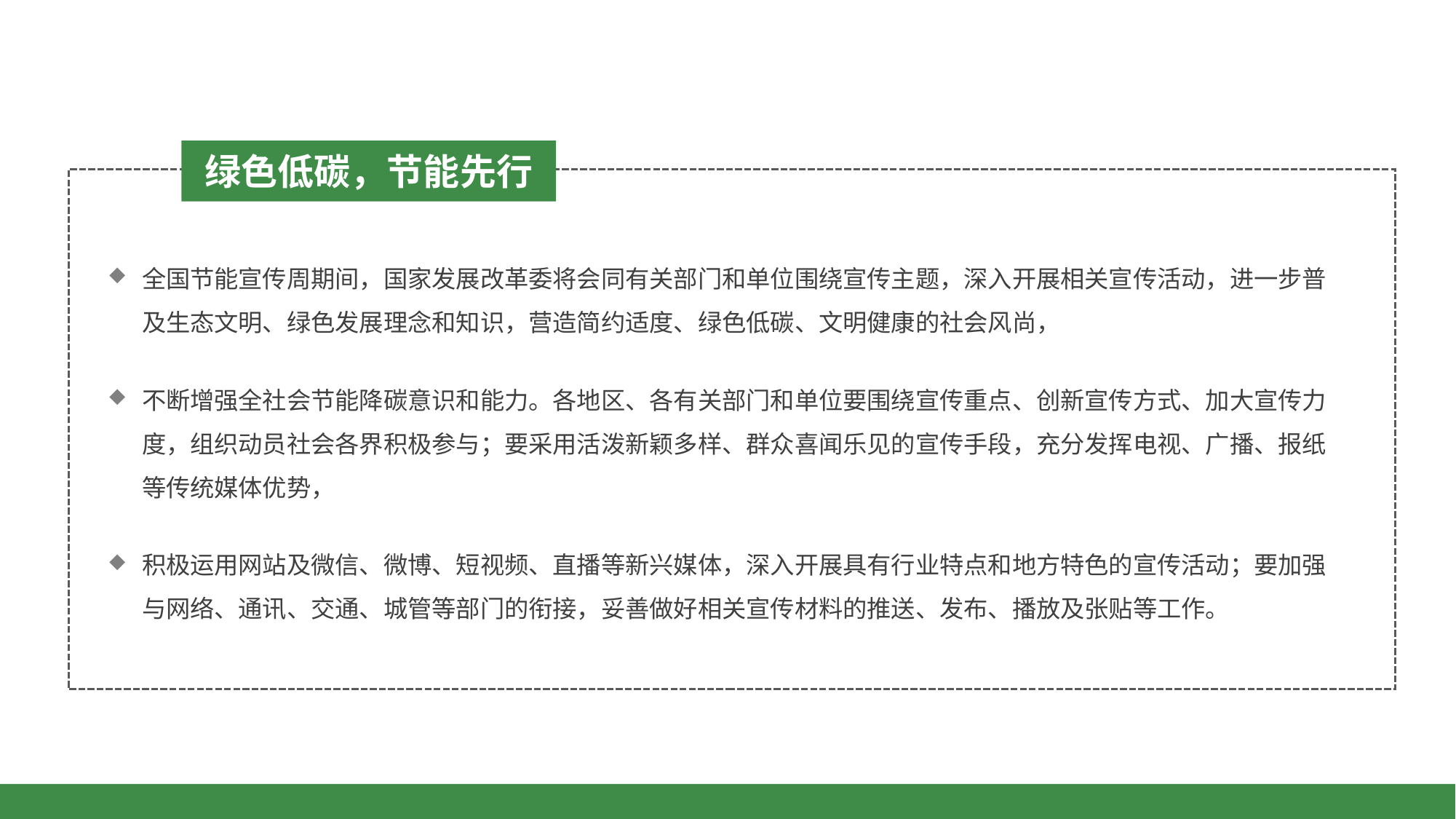

绿色低碳，节能先行

全国节能宣传周期间，国家发展改革委将会同有关部门和单位围绕宣传主题，深入开展相关宣传活动，进一步普及生态文明、绿色发展理念和知识，营造简约适度、绿色低碳、文明健康的社会风尚，
不断增强全社会节能降碳意识和能力。各地区、各有关部门和单位要围绕宣传重点、创新宣传方式、加大宣传力度，组织动员社会各界积极参与；要采用活泼新颖多样、群众喜闻乐见的宣传手段，充分发挥电视、广播、报纸等传统媒体优势，
积极运用网站及微信、微博、短视频、直播等新兴媒体，深入开展具有行业特点和地方特色的宣传活动；要加强与网络、通讯、交通、城管等部门的衔接，妥善做好相关宣传材料的推送、发布、播放及张贴等工作。